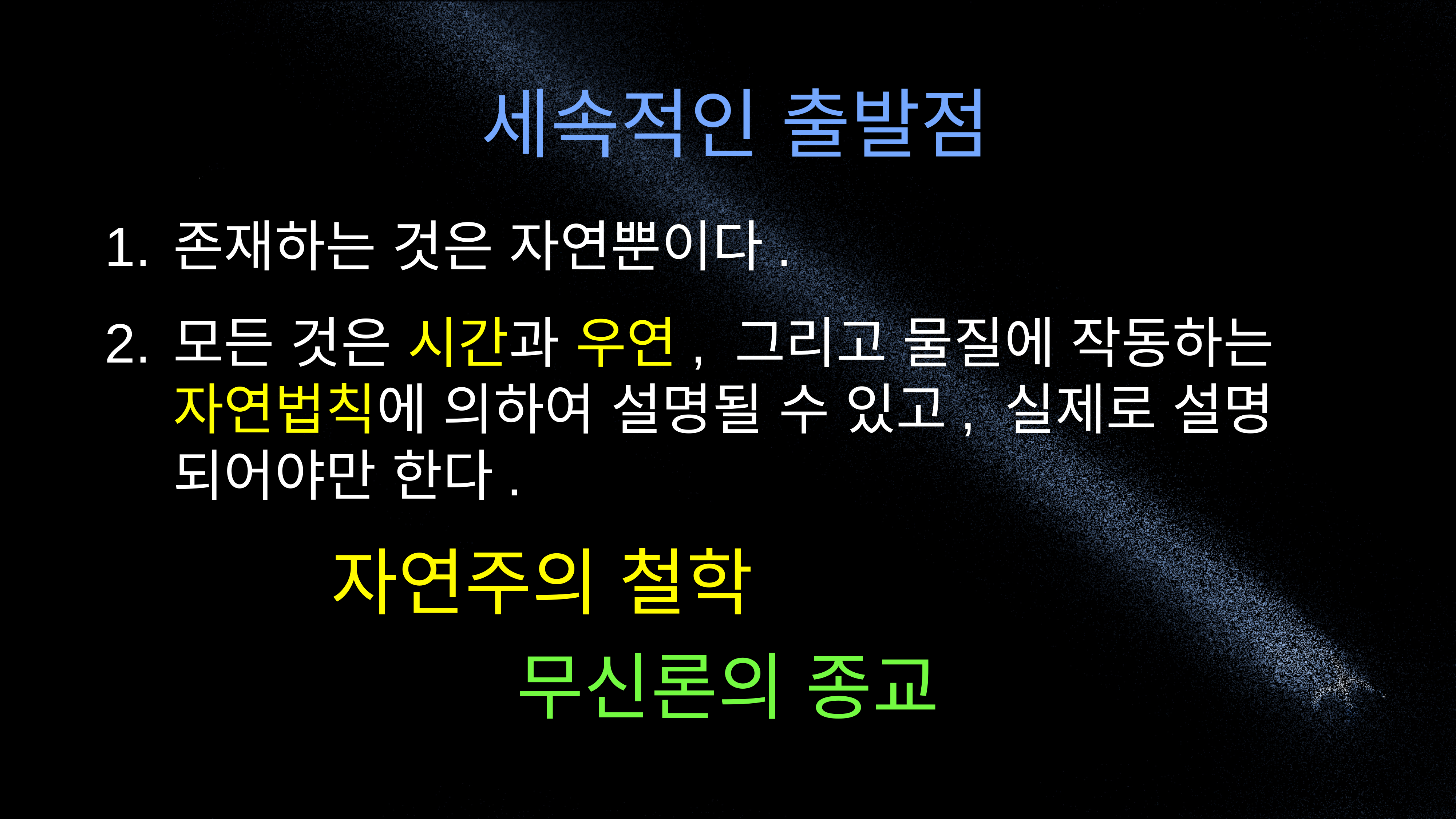

세속적인 출발점
존재하는 것은 자연뿐이다.
모든 것은 시간과 우연, 그리고 물질에 작동하는 자연법칙에 의하여 설명될 수 있고, 실제로 설명 되어야만 한다.

자연주의 철학
무신론의 종교